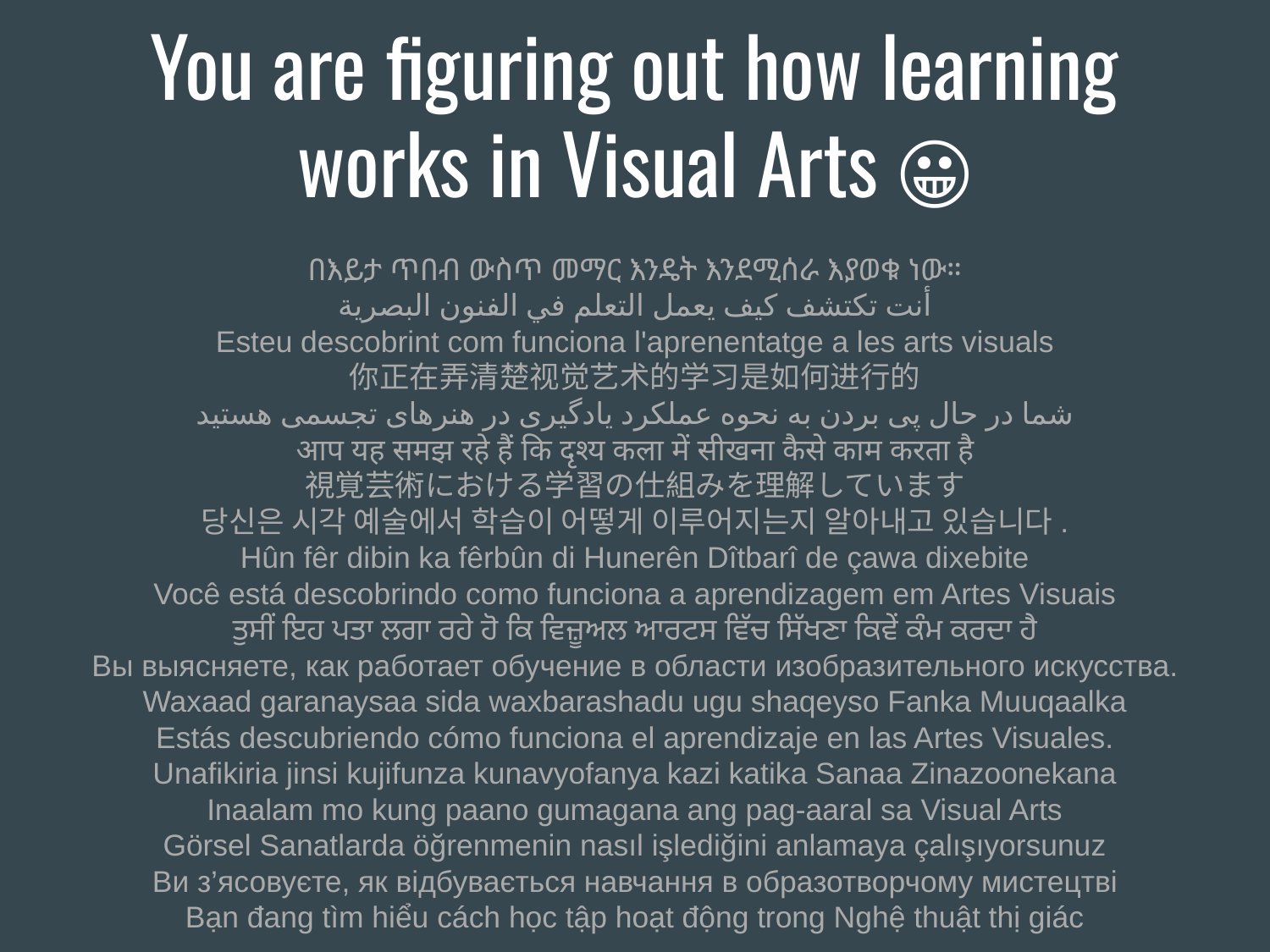

You are figuring out how learning works in Visual Arts 😀
በእይታ ጥበብ ውስጥ መማር እንዴት እንደሚሰራ እያወቁ ነው።
أنت تكتشف كيف يعمل التعلم في الفنون البصرية
Esteu descobrint com funciona l'aprenentatge a les arts visuals
你正在弄清楚视觉艺术的学习是如何进行的
شما در حال پی بردن به نحوه عملکرد یادگیری در هنرهای تجسمی هستید
आप यह समझ रहे हैं कि दृश्य कला में सीखना कैसे काम करता है
視覚芸術における学習の仕組みを理解しています
당신은 시각 예술에서 학습이 어떻게 이루어지는지 알아내고 있습니다.
Hûn fêr dibin ka fêrbûn di Hunerên Dîtbarî de çawa dixebite
Você está descobrindo como funciona a aprendizagem em Artes Visuais
ਤੁਸੀਂ ਇਹ ਪਤਾ ਲਗਾ ਰਹੇ ਹੋ ਕਿ ਵਿਜ਼ੂਅਲ ਆਰਟਸ ਵਿੱਚ ਸਿੱਖਣਾ ਕਿਵੇਂ ਕੰਮ ਕਰਦਾ ਹੈ
Вы выясняете, как работает обучение в области изобразительного искусства.
Waxaad garanaysaa sida waxbarashadu ugu shaqeyso Fanka Muuqaalka
Estás descubriendo cómo funciona el aprendizaje en las Artes Visuales.
Unafikiria jinsi kujifunza kunavyofanya kazi katika Sanaa Zinazoonekana
Inaalam mo kung paano gumagana ang pag-aaral sa Visual Arts
Görsel Sanatlarda öğrenmenin nasıl işlediğini anlamaya çalışıyorsunuz
Ви з’ясовуєте, як відбувається навчання в образотворчому мистецтві
Bạn đang tìm hiểu cách học tập hoạt động trong Nghệ thuật thị giác